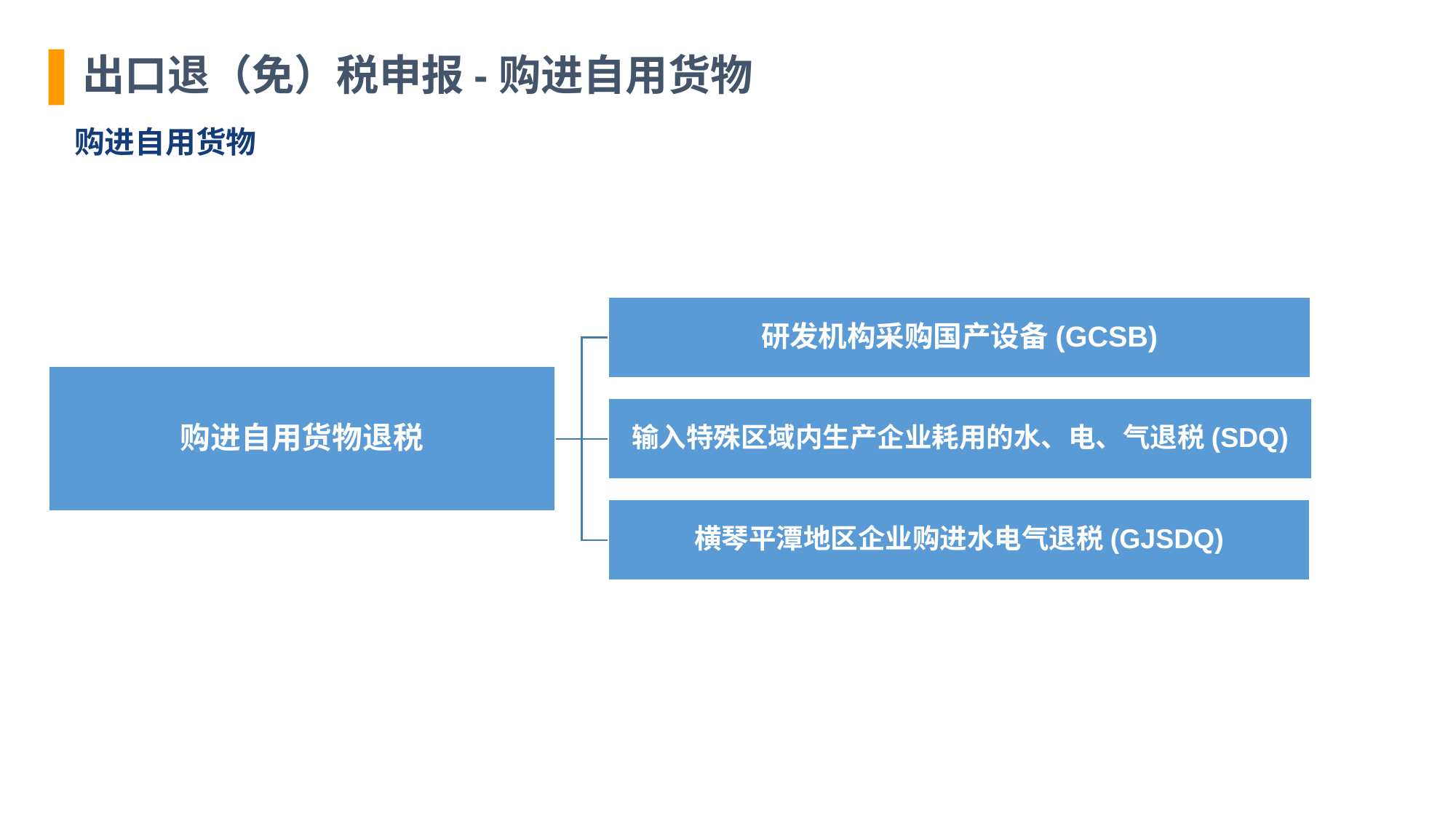

出口退（免）税申报-购进自用货物

购进自用货物

购进自用货物退税
研发机构采购国产设备(GCSB)
输入特殊区域内生产企业耗用的水、电、气退税(SDQ)
横琴平潭地区企业购进水电气退税(GJSDQ)